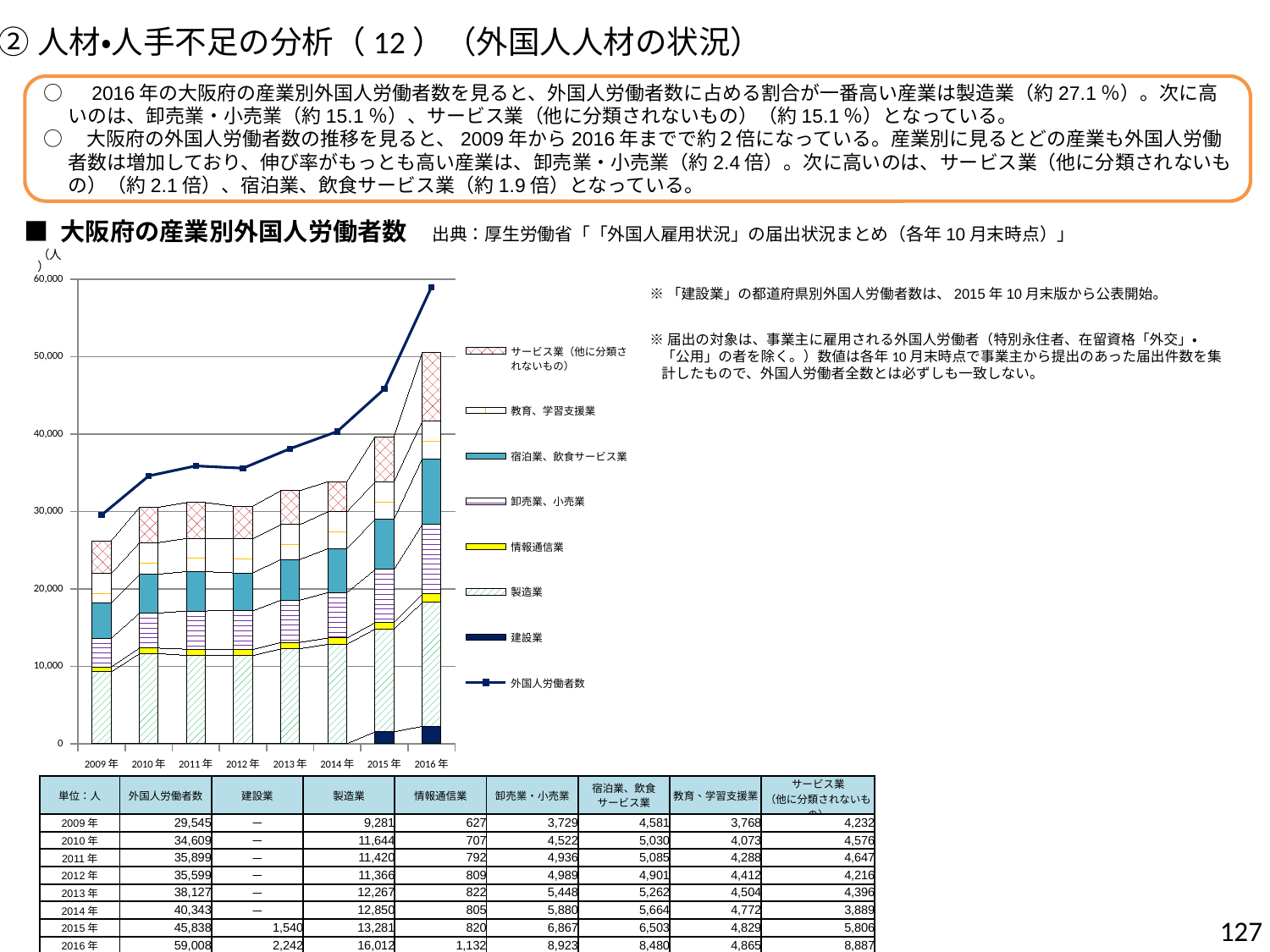

②人材・人手不足の分析（12）（外国人人材の状況）
○　2016年の大阪府の産業別外国人労働者数を見ると、外国人労働者数に占める割合が一番高い産業は製造業（約27.1％）。次に高いのは、卸売業・小売業（約15.1％）、サービス業（他に分類されないもの）（約15.1％）となっている。
○　大阪府の外国人労働者数の推移を見ると、2009年から2016年までで約２倍になっている。産業別に見るとどの産業も外国人労働者数は増加しており、伸び率がもっとも高い産業は、卸売業・小売業（約2.4倍）。次に高いのは、サービス業（他に分類されないもの）（約2.1倍）、宿泊業、飲食サービス業（約1.9倍）となっている。
■ 大阪府の産業別外国人労働者数　出典：厚生労働省「「外国人雇用状況」の届出状況まとめ（各年10月末時点）」

### Chart

| Category | 建設業 | 製造業 | 情報通信業 | 卸売業、小売業 | 宿泊業、飲食サービス業 | 教育、学習支援業 | サービス業（他に分類されないもの） | 外国人労働者数 |
|---|---|---|---|---|---|---|---|---|
| 2009年 | 0.0 | 9281.0 | 627.0 | 3729.0 | 4581.0 | 3768.0 | 4232.0 | 29545.0 |
| 2010年 | 0.0 | 11644.0 | 707.0 | 4522.0 | 5030.0 | 4073.0 | 4576.0 | 34609.0 |
| 2011年 | 0.0 | 11420.0 | 792.0 | 4936.0 | 5085.0 | 4288.0 | 4647.0 | 35899.0 |
| 2012年 | 0.0 | 11366.0 | 809.0 | 4989.0 | 4901.0 | 4412.0 | 4216.0 | 35599.0 |
| 2013年 | 0.0 | 12267.0 | 822.0 | 5448.0 | 5262.0 | 4504.0 | 4396.0 | 38127.0 |
| 2014年 | 0.0 | 12850.0 | 805.0 | 5880.0 | 5664.0 | 4772.0 | 3889.0 | 40343.0 |
| 2015年 | 1540.0 | 13281.0 | 820.0 | 6867.0 | 6503.0 | 4829.0 | 5806.0 | 45838.0 |
| 2016年 | 2242.0 | 16012.0 | 1132.0 | 8923.0 | 8480.0 | 4865.0 | 8887.0 | 59008.0 |
※「建設業」の都道府県別外国人労働者数は、2015年10月末版から公表開始。
※届出の対象は、事業主に雇用される外国人労働者（特別永住者、在留資格「外交」・「公用」の者を除く。）数値は各年10月末時点で事業主から提出のあった届出件数を集計したもので、外国人労働者全数とは必ずしも一致しない。
| 単位：人 | 外国人労働者数 | 建設業 | 製造業 | 情報通信業 | 卸売業・小売業 | 宿泊業、飲食 サービス業 | 教育、学習支援業 | サービス業 （他に分類されないもの） |
| --- | --- | --- | --- | --- | --- | --- | --- | --- |
| 2009年 | 29,545 | － | 9,281 | 627 | 3,729 | 4,581 | 3,768 | 4,232 |
| 2010年 | 34,609 | － | 11,644 | 707 | 4,522 | 5,030 | 4,073 | 4,576 |
| 2011年 | 35,899 | － | 11,420 | 792 | 4,936 | 5,085 | 4,288 | 4,647 |
| 2012年 | 35,599 | － | 11,366 | 809 | 4,989 | 4,901 | 4,412 | 4,216 |
| 2013年 | 38,127 | － | 12,267 | 822 | 5,448 | 5,262 | 4,504 | 4,396 |
| 2014年 | 40,343 | － | 12,850 | 805 | 5,880 | 5,664 | 4,772 | 3,889 |
| 2015年 | 45,838 | 1,540 | 13,281 | 820 | 6,867 | 6,503 | 4,829 | 5,806 |
| 2016年 | 59,008 | 2,242 | 16,012 | 1,132 | 8,923 | 8,480 | 4,865 | 8,887 |
127